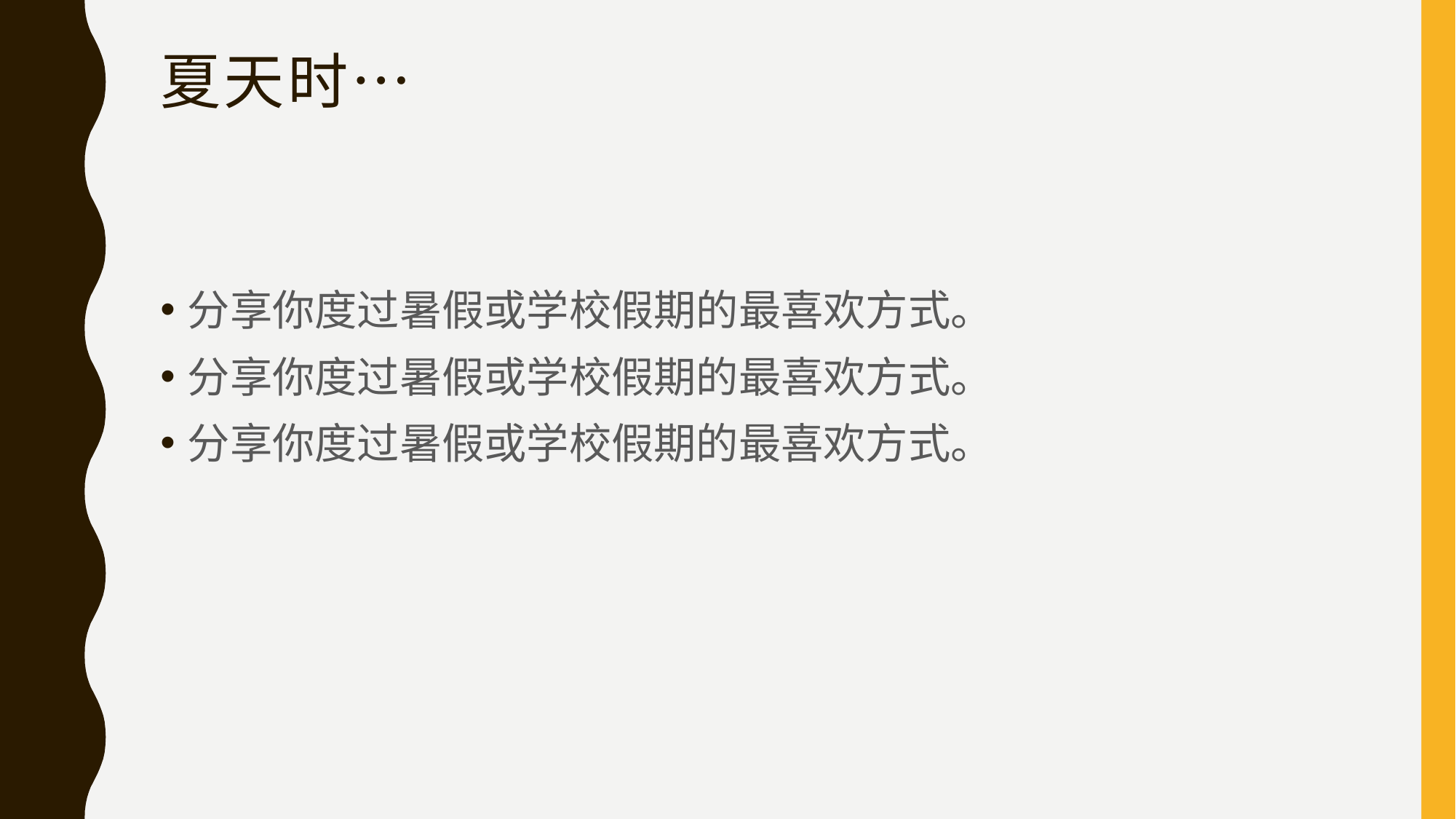

# 夏天时…
分享你度过暑假或学校假期的最喜欢方式。
分享你度过暑假或学校假期的最喜欢方式。
分享你度过暑假或学校假期的最喜欢方式。